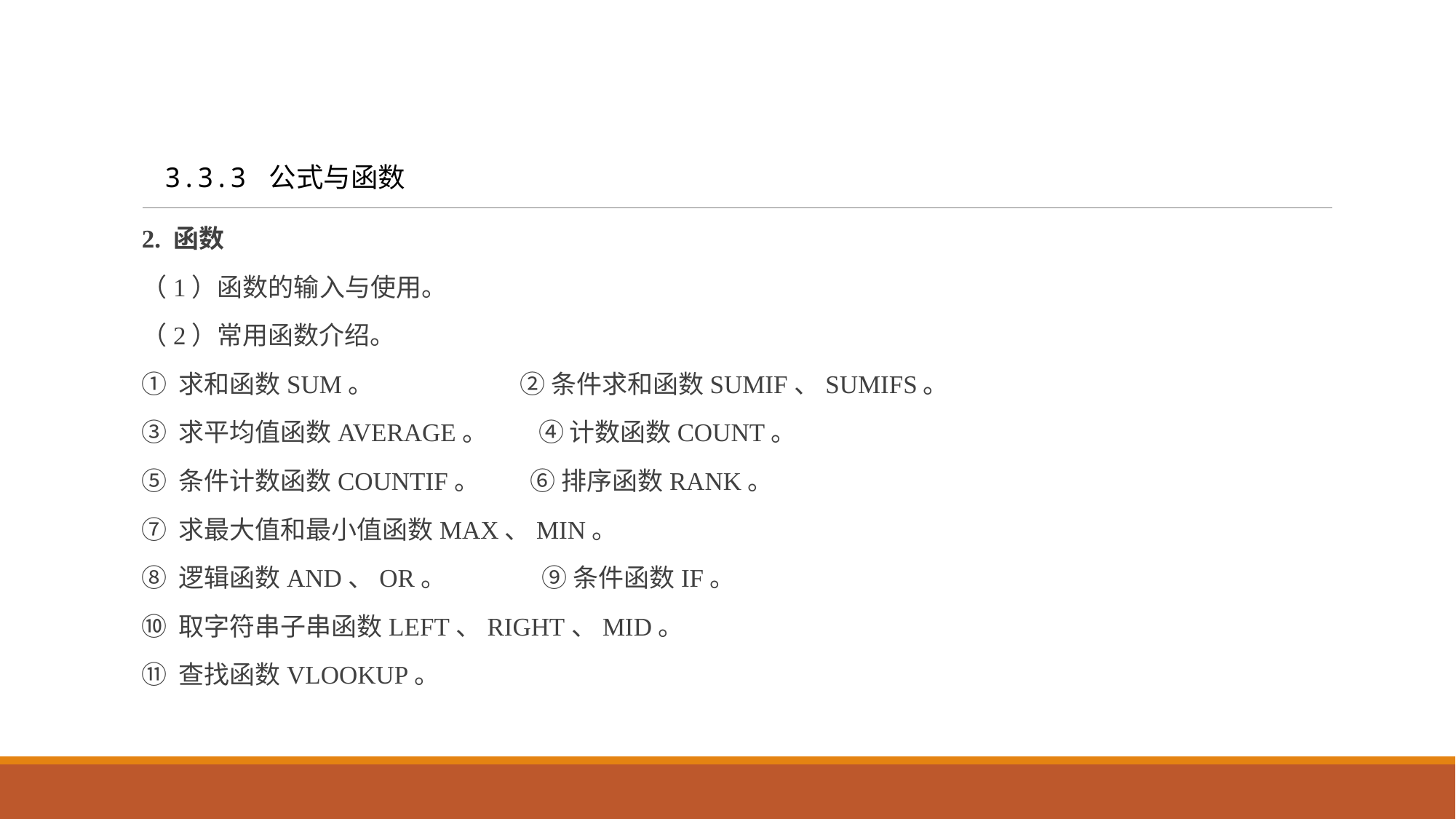

3.3.3 公式与函数
2. 函数
（1）函数的输入与使用。
（2）常用函数介绍。
① 求和函数SUM。                          ② 条件求和函数SUMIF、SUMIFS。
③ 求平均值函数AVERAGE。         ④ 计数函数COUNT。
⑤ 条件计数函数COUNTIF。         ⑥ 排序函数RANK。
⑦ 求最大值和最小值函数MAX、MIN。
⑧ 逻辑函数AND、OR。                 ⑨ 条件函数IF。
⑩ 取字符串子串函数LEFT、RIGHT、MID。
⑪ 查找函数VLOOKUP。